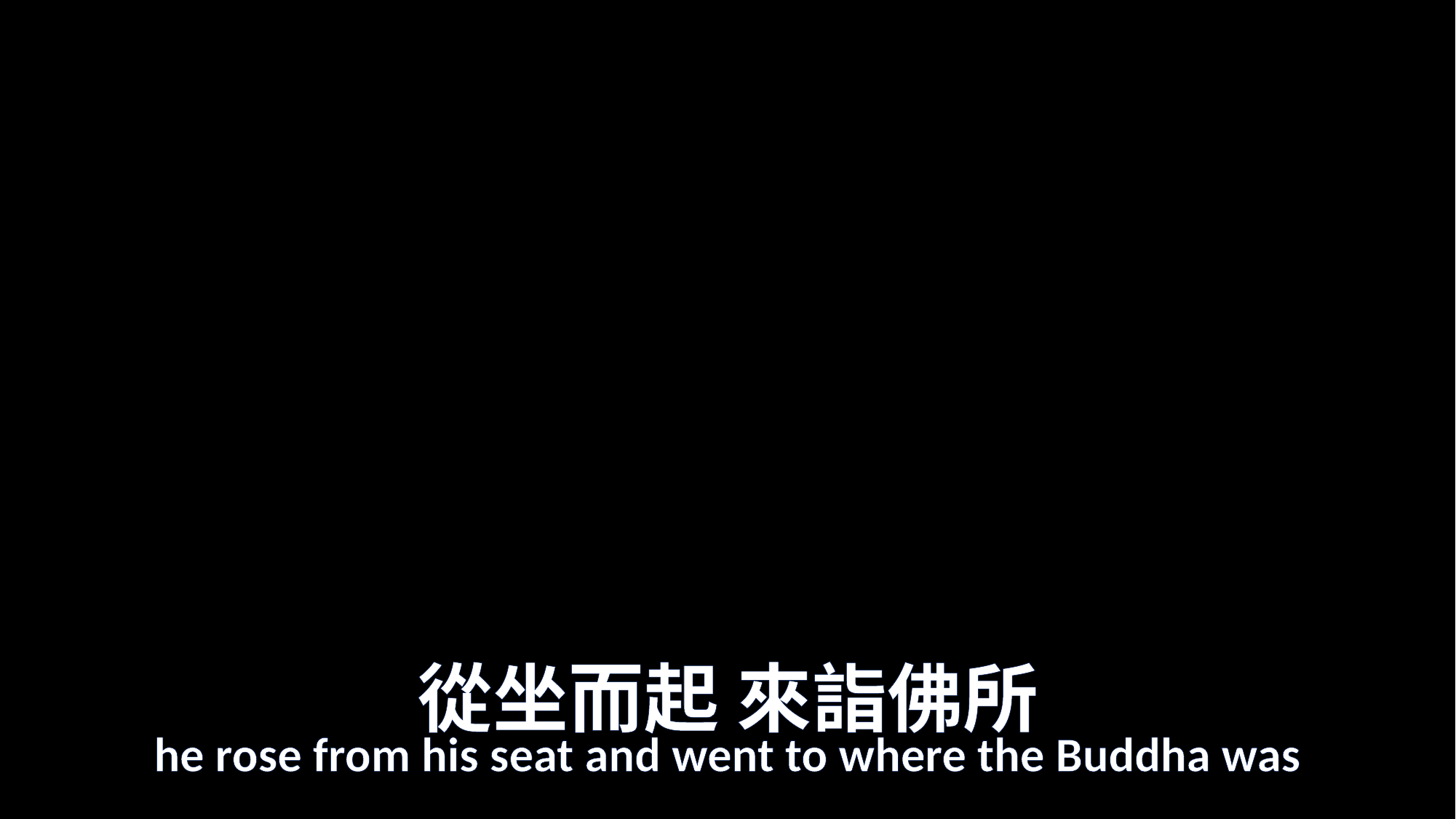

# 從坐而起 來詣佛所
he rose from his seat and went to where the Buddha was